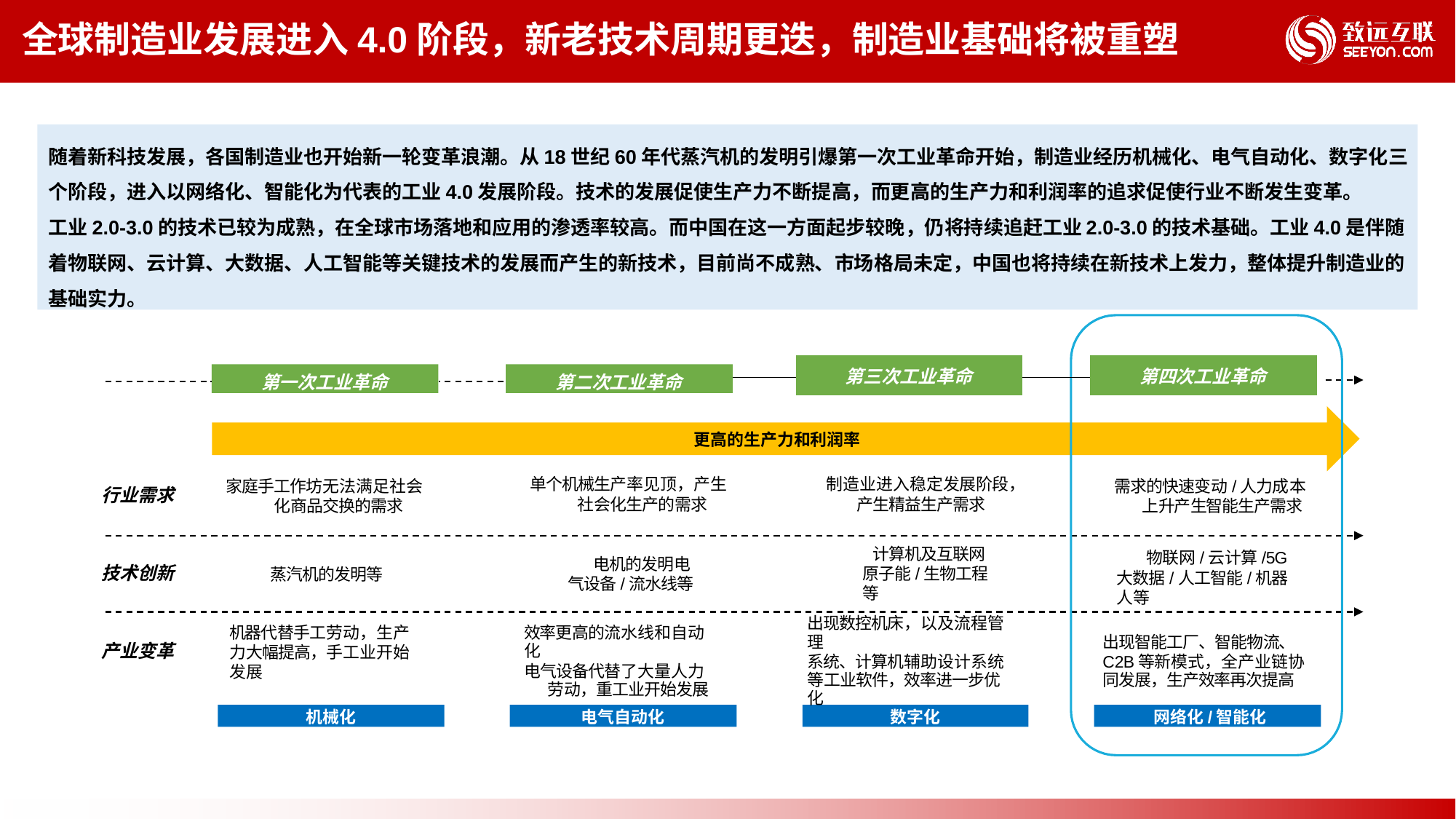

全球制造业发展进入4.0阶段，新老技术周期更迭，制造业基础将被重塑

随着新科技发展，各国制造业也开始新一轮变革浪潮。从18世纪60年代蒸汽机的发明引爆第一次工业革命开始，制造业经历机械化、电气自动化、数字化三个阶段，进入以网络化、智能化为代表的工业4.0发展阶段。技术的发展促使生产力不断提高，而更高的生产力和利润率的追求促使行业不断发生变革。
工业2.0-3.0的技术已较为成熟，在全球市场落地和应用的渗透率较高。而中国在这一方面起步较晚，仍将持续追赶工业2.0-3.0的技术基础。工业4.0是伴随着物联网、云计算、大数据、人工智能等关键技术的发展而产生的新技术，目前尚不成熟、市场格局未定，中国也将持续在新技术上发力，整体提升制造业的基础实力。

|  | 第三次工业革命 |  | 第四次工业革命 |
| --- | --- | --- | --- |
|  |  |  |  |

第一次工业革命
第二次工业革命

更高的生产力和利润率
单个机械生产率见顶，产生社会化生产的需求
制造业进入稳定发展阶段，产生精益生产需求
家庭手工作坊无法满足社会化商品交换的需求
需求的快速变动/人力成本上升产生智能生产需求
行业需求

电机的发明电气设备/流水线等
计算机及互联网原子能/生物工程等
物联网/云计算/5G大数据/人工智能/机器人等
技术创新
蒸汽机的发明等

机器代替手工劳动，生产力大幅提高，手工业开始发展
效率更高的流水线和自动化
电气设备代替了大量人力劳动，重工业开始发展
出现数控机床，以及流程管理
系统、计算机辅助设计系统等工业软件，效率进一步优化
出现智能工厂、智能物流、
C2B等新模式，全产业链协同发展，生产效率再次提高
产业变革
机械化
电气自动化
数字化
网络化/智能化